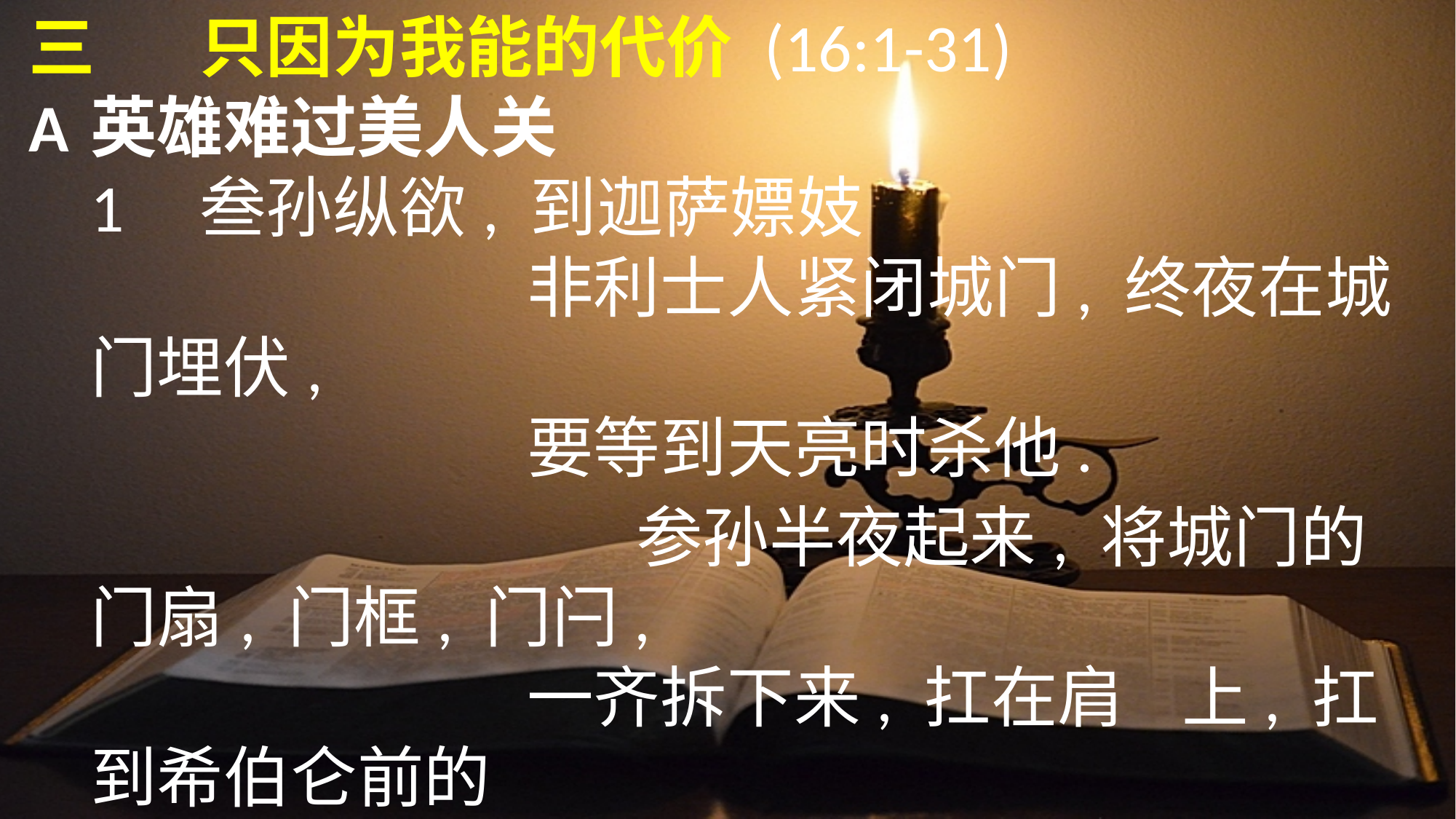

三	只因为我能的代价 (16:1-31)
A	英雄难过美人关
	1	叁孙纵欲, 到迦萨嫖妓
					非利士人紧闭城门, 终夜在城门埋伏,
					要等到天亮时杀他.
						参孙半夜起来, 将城门的门扇, 门框, 门闩,
					一齐拆下来, 扛在肩	上, 扛到希伯仑前的
					山顶上.